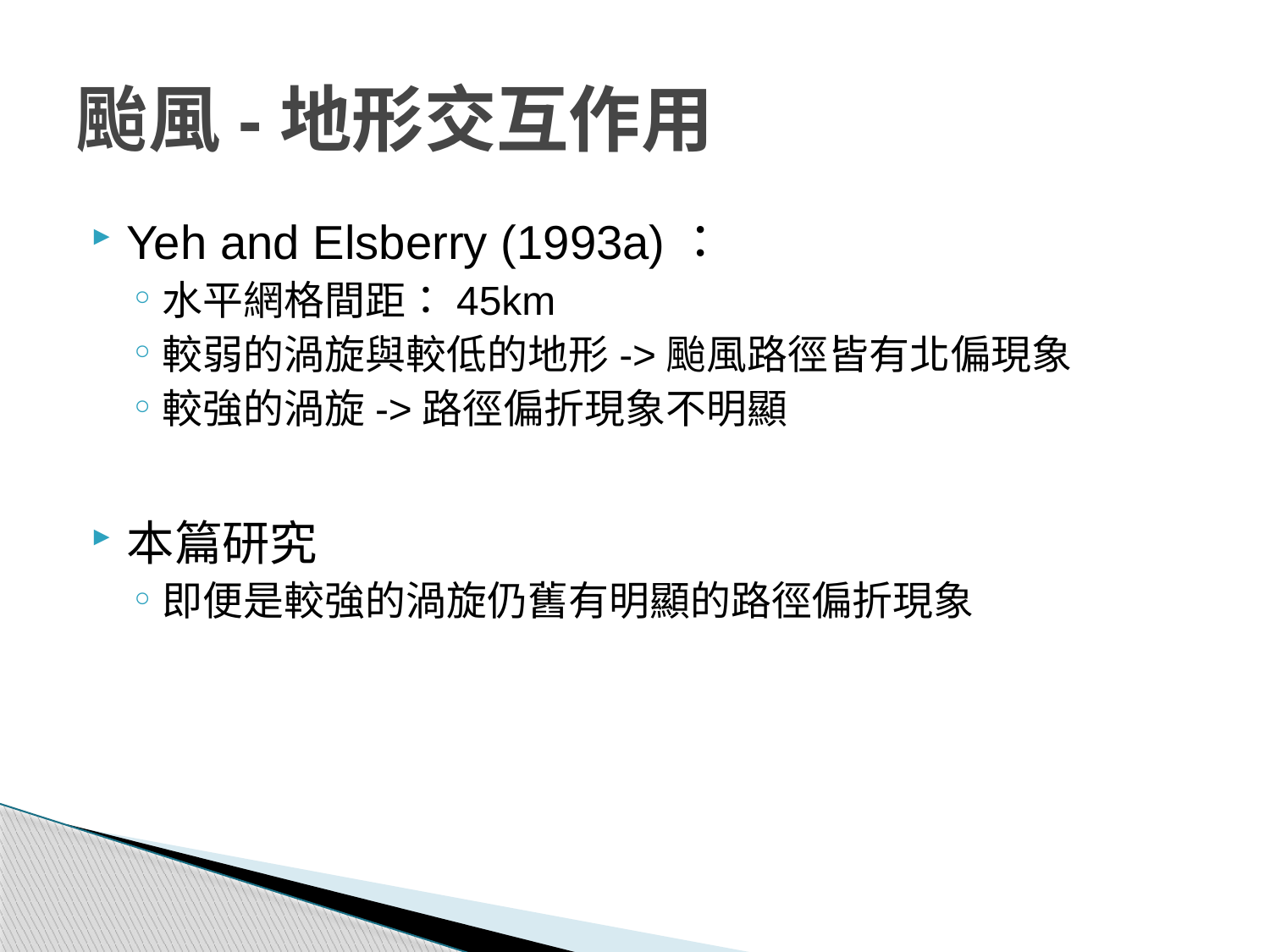

# 颱風-地形交互作用
Yeh and Elsberry (1993a)：
水平網格間距：45km
較弱的渦旋與較低的地形->颱風路徑皆有北偏現象
較強的渦旋->路徑偏折現象不明顯

本篇研究
即便是較強的渦旋仍舊有明顯的路徑偏折現象